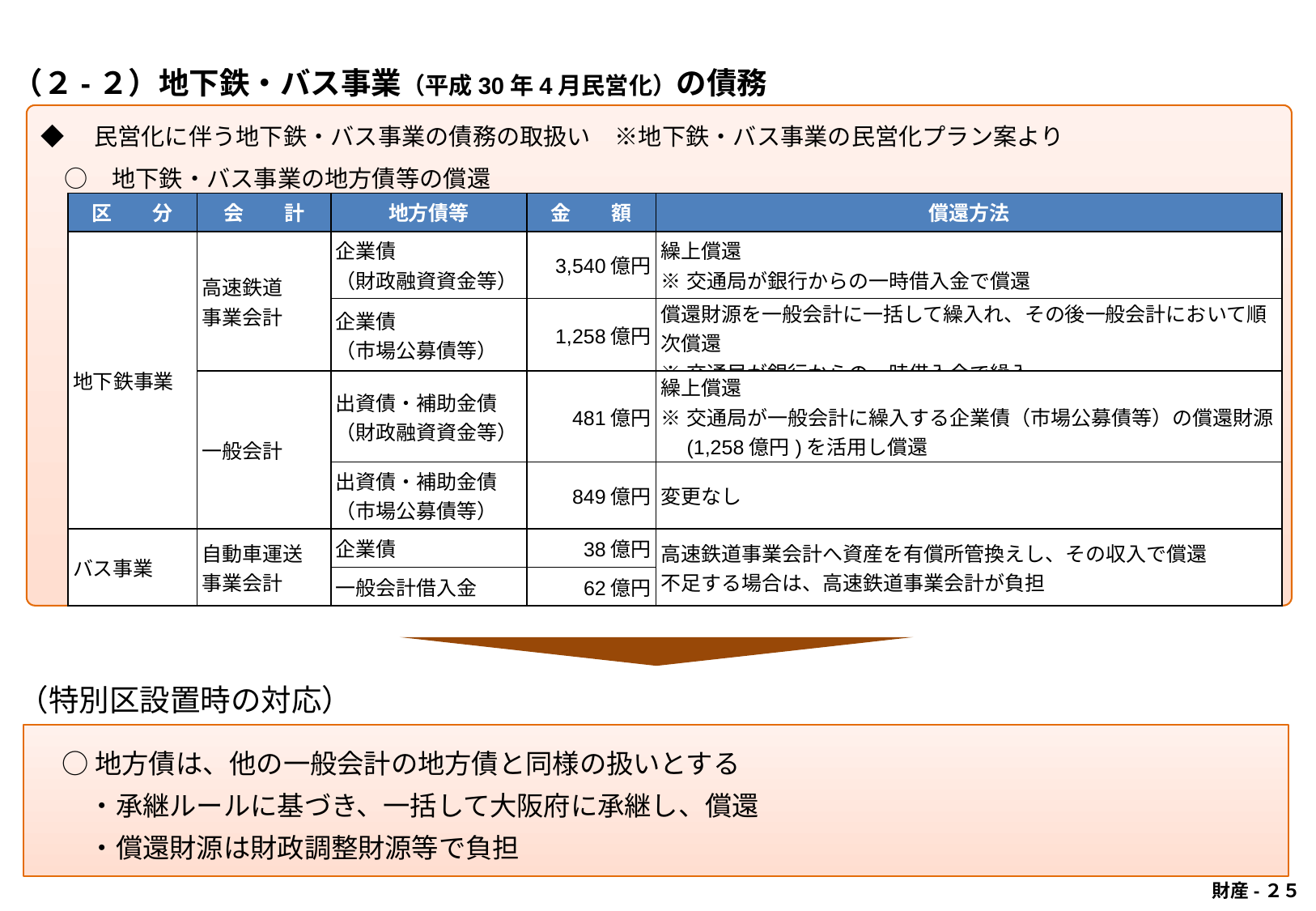

（２-２）地下鉄・バス事業（平成30年4月民営化）の債務
◆　民営化に伴う地下鉄・バス事業の債務の取扱い　※地下鉄・バス事業の民営化プラン案より
　○　地下鉄・バス事業の地方債等の償還

| 区　　分 | 会　　計 | 地方債等 | 金　　額 | 償還方法 |
| --- | --- | --- | --- | --- |
| 地下鉄事業 | 高速鉄道 事業会計 | 企業債 （財政融資資金等） | 3,540億円 | 繰上償還 ※交通局が銀行からの一時借入金で償還 |
|  |  | 企業債 （市場公募債等） | 1,258億円 | 償還財源を一般会計に一括して繰入れ、その後一般会計において順次償還 ※交通局が銀行からの一時借入金で繰入 |
|  | 一般会計 | 出資債・補助金債 （財政融資資金等） | 481億円 | 繰上償還 ※交通局が一般会計に繰入する企業債（市場公募債等）の償還財源 　(1,258億円)を活用し償還 |
|  |  | 出資債・補助金債 （市場公募債等） | 849億円 | 変更なし |
| バス事業 | 自動車運送 事業会計 | 企業債 | 38億円 | 高速鉄道事業会計へ資産を有償所管換えし、その収入で償還 不足する場合は、高速鉄道事業会計が負担 |
|  |  | 一般会計借入金 | 62億円 |  |

（特別区設置時の対応）
　○ 地方債は、他の一般会計の地方債と同様の扱いとする
　　・承継ルールに基づき、一括して大阪府に承継し、償還
　　・償還財源は財政調整財源等で負担
財産-２５